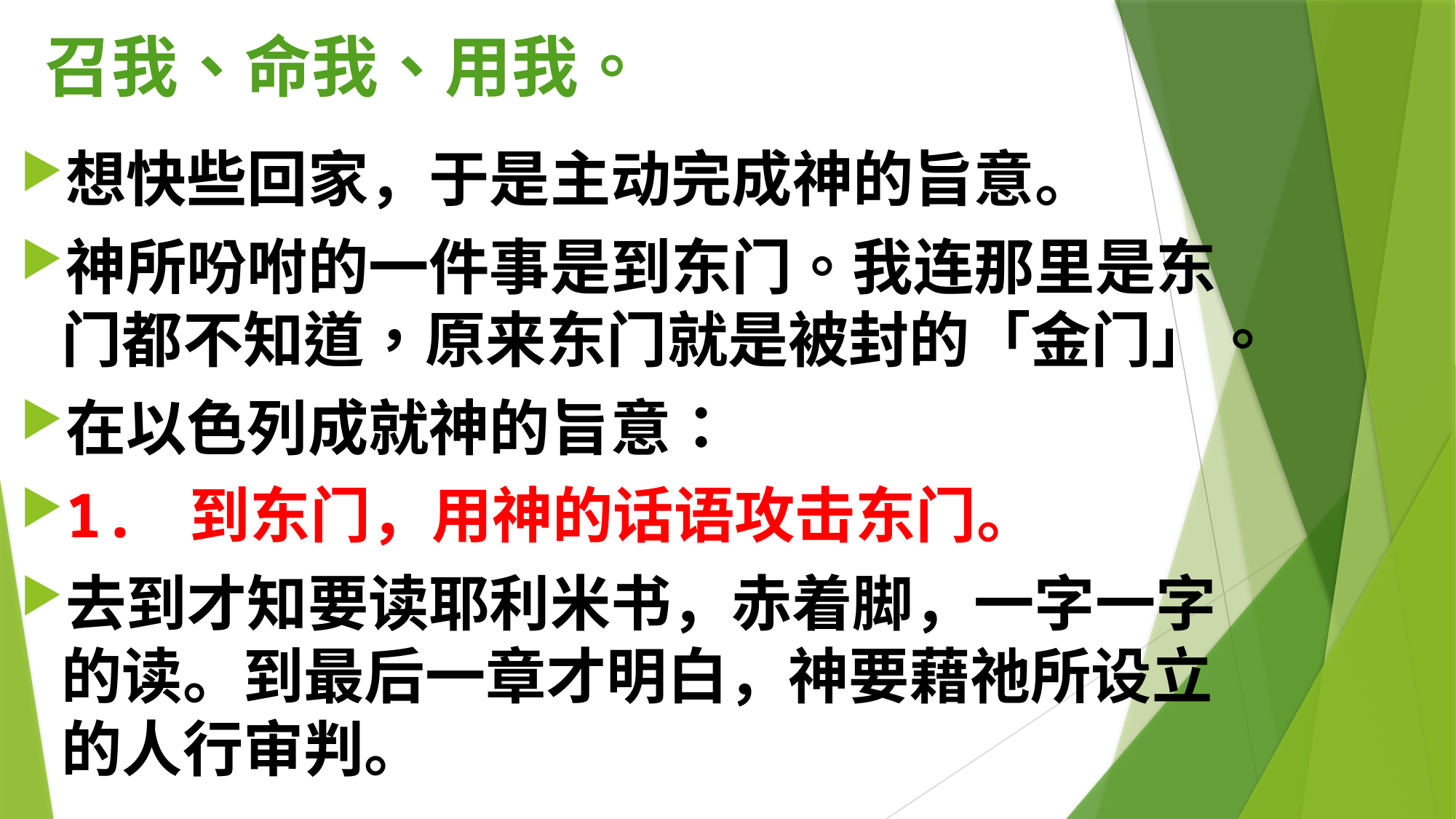

# 召我、命我、用我。
想快些回家，于是主动完成神的旨意。
神所吩咐的一件事是到东门。我连那里是东门都不知道，原来东门就是被封的「金门」。
在以色列成就神的旨意：
1. 到东门，用神的话语攻击东门。
去到才知要读耶利米书，赤着脚，一字一字的读。到最后一章才明白，神要藉祂所设立的人行审判。